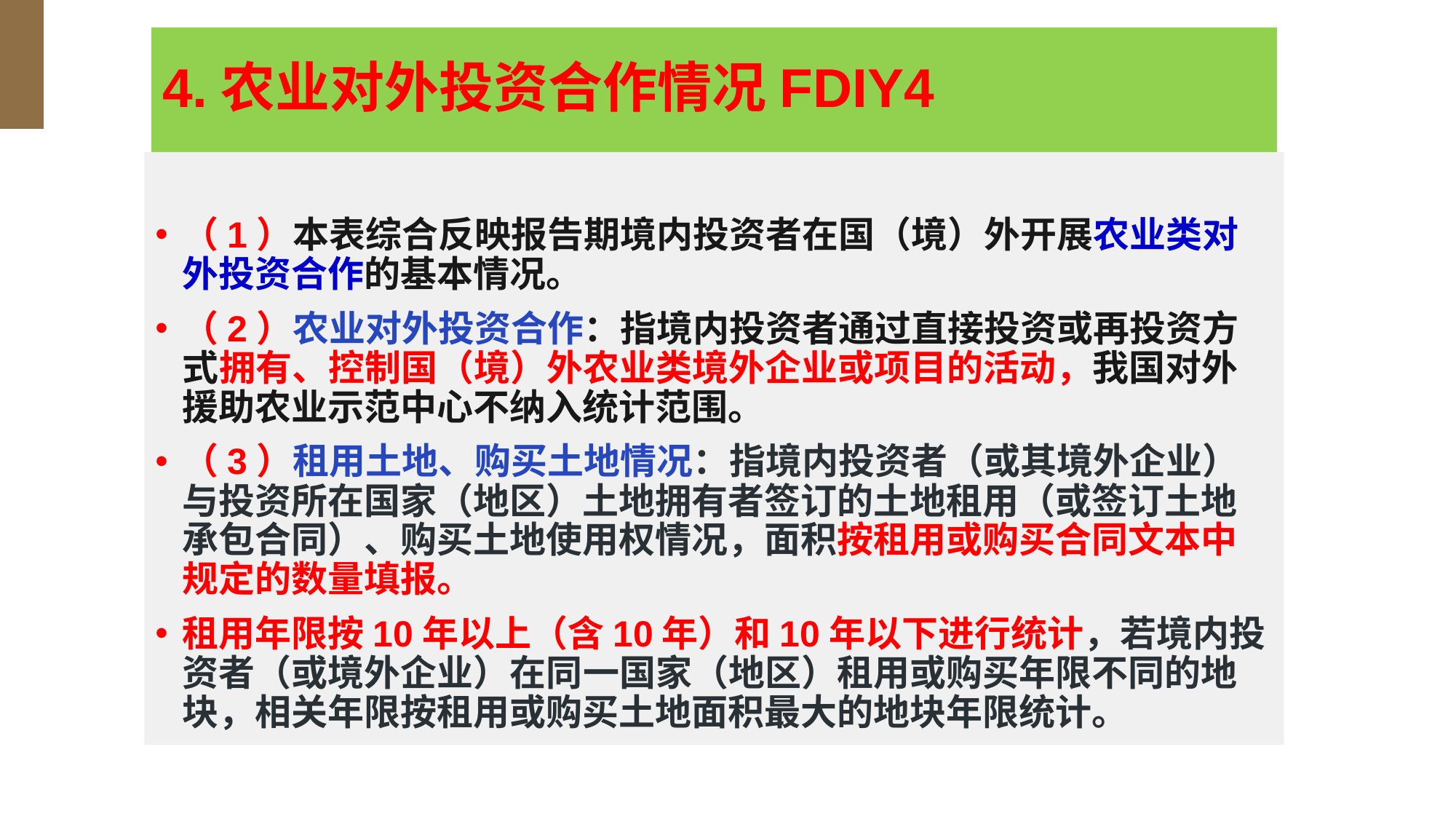

# 4.农业对外投资合作情况FDIY4

（1）本表综合反映报告期境内投资者在国（境）外开展农业类对外投资合作的基本情况。
（2）农业对外投资合作：指境内投资者通过直接投资或再投资方式拥有、控制国（境）外农业类境外企业或项目的活动，我国对外援助农业示范中心不纳入统计范围。
（3）租用土地、购买土地情况：指境内投资者（或其境外企业）与投资所在国家（地区）土地拥有者签订的土地租用（或签订土地承包合同）、购买土地使用权情况，面积按租用或购买合同文本中规定的数量填报。
租用年限按10年以上（含10年）和10年以下进行统计，若境内投资者（或境外企业）在同一国家（地区）租用或购买年限不同的地块，相关年限按租用或购买土地面积最大的地块年限统计。